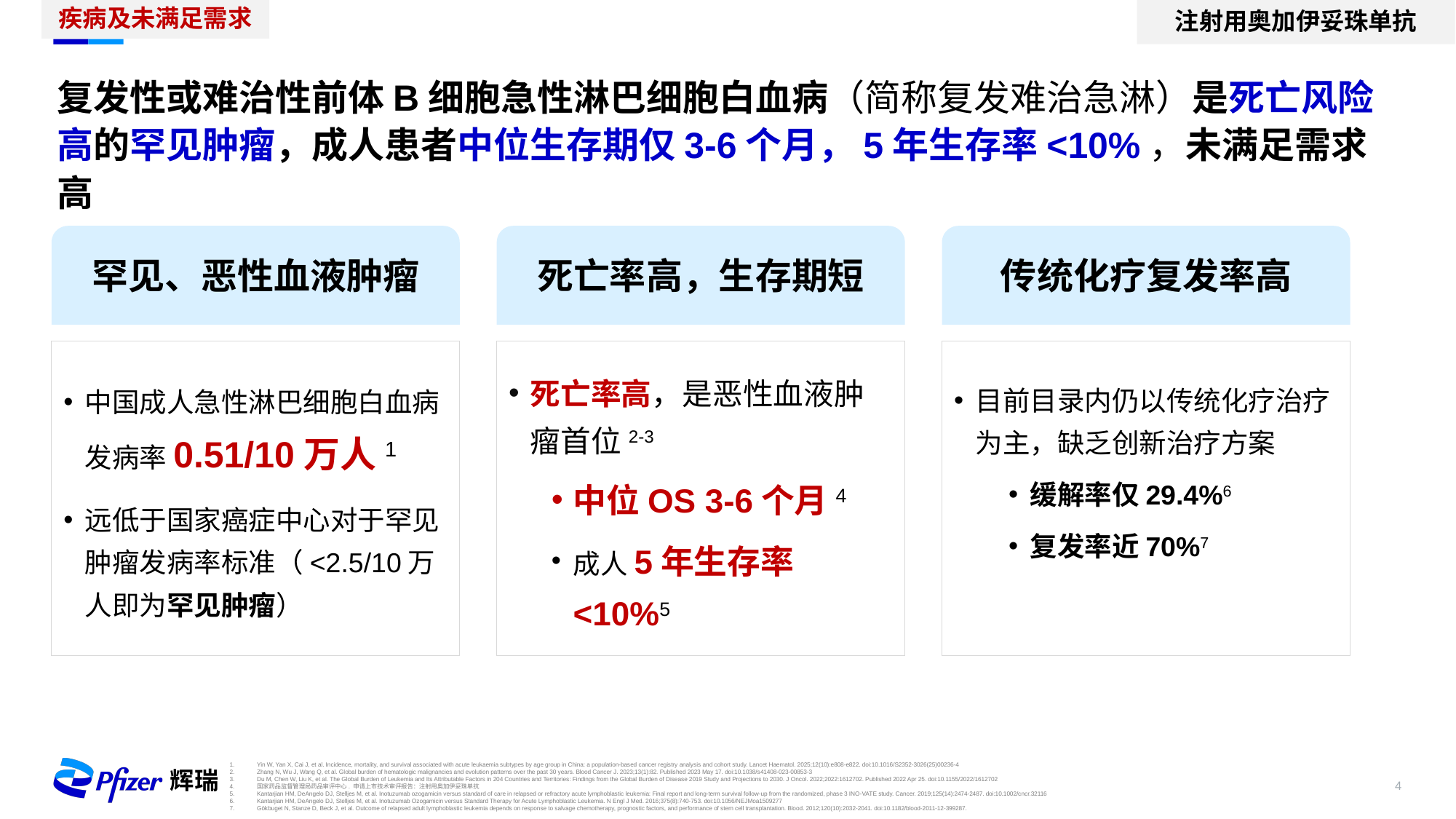

注射用奥加伊妥珠单抗
疾病及未满足需求
复发性或难治性前体B细胞急性淋巴细胞白血病（简称复发难治急淋）是死亡风险高的罕见肿瘤，成人患者中位生存期仅3-6个月，5年生存率<10%，未满足需求高
罕见、恶性血液肿瘤
死亡率高，生存期短
传统化疗复发率高
中国成人急性淋巴细胞白血病发病率0.51/10万人1
远低于国家癌症中心对于罕见肿瘤发病率标准（<2.5/10万人即为罕见肿瘤）
死亡率高，是恶性血液肿瘤首位2-3
中位OS 3-6个月4
成人5年生存率<10%5
目前目录内仍以传统化疗治疗为主，缺乏创新治疗方案
缓解率仅29.4%6
复发率近70%7

Yin W, Yan X, Cai J, et al. Incidence, mortality, and survival associated with acute leukaemia subtypes by age group in China: a population-based cancer registry analysis and cohort study. Lancet Haematol. 2025;12(10):e808-e822. doi:10.1016/S2352-3026(25)00236-4
Zhang N, Wu J, Wang Q, et al. Global burden of hematologic malignancies and evolution patterns over the past 30 years. Blood Cancer J. 2023;13(1):82. Published 2023 May 17. doi:10.1038/s41408-023-00853-3
Du M, Chen W, Liu K, et al. The Global Burden of Leukemia and Its Attributable Factors in 204 Countries and Territories: Findings from the Global Burden of Disease 2019 Study and Projections to 2030. J Oncol. 2022;2022:1612702. Published 2022 Apr 25. doi:10.1155/2022/1612702
国家药品监督管理局药品审评中心. 申请上市技术审评报告：注射用奥加伊妥珠单抗
Kantarjian HM, DeAngelo DJ, Stelljes M, et al. Inotuzumab ozogamicin versus standard of care in relapsed or refractory acute lymphoblastic leukemia: Final report and long-term survival follow-up from the randomized, phase 3 INO-VATE study. Cancer. 2019;125(14):2474-2487. doi:10.1002/cncr.32116
Kantarjian HM, DeAngelo DJ, Stelljes M, et al. Inotuzumab Ozogamicin versus Standard Therapy for Acute Lymphoblastic Leukemia. N Engl J Med. 2016;375(8):740-753. doi:10.1056/NEJMoa1509277
Gökbuget N, Stanze D, Beck J, et al. Outcome of relapsed adult lymphoblastic leukemia depends on response to salvage chemotherapy, prognostic factors, and performance of stem cell transplantation. Blood. 2012;120(10):2032-2041. doi:10.1182/blood-2011-12-399287.